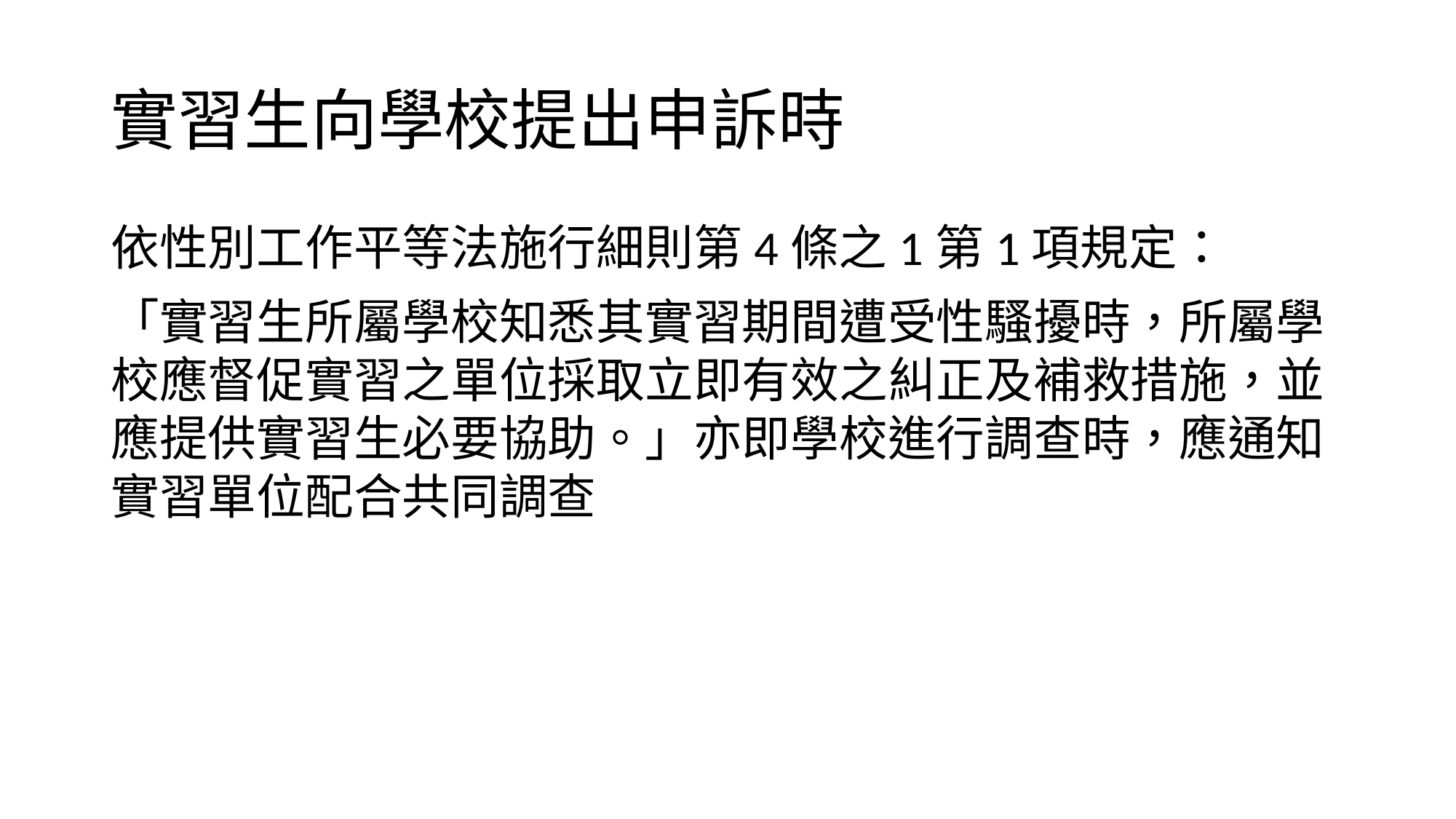

# 實習生向學校提出申訴時
依性別工作平等法施行細則第4條之1第1項規定：
「實習生所屬學校知悉其實習期間遭受性騷擾時，所屬學校應督促實習之單位採取立即有效之糾正及補救措施，並應提供實習生必要協助。」亦即學校進行調查時，應通知實習單位配合共同調查